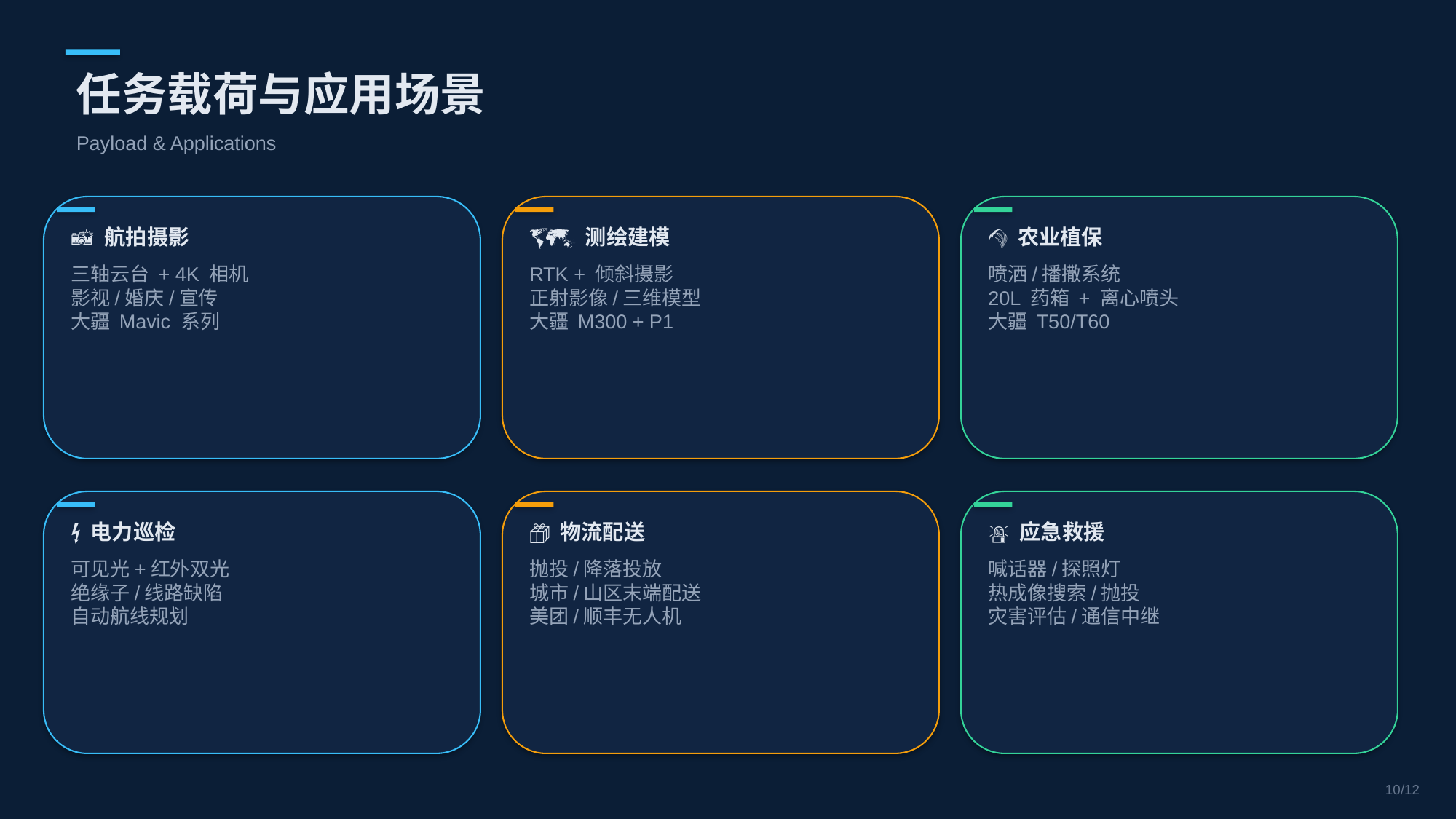

任务载荷与应用场景
Payload & Applications

📸 航拍摄影
🗺️ 测绘建模
🌾 农业植保
三轴云台 + 4K 相机
影视/婚庆/宣传
大疆 Mavic 系列
RTK + 倾斜摄影
正射影像/三维模型
大疆 M300 + P1
喷洒/播撒系统
20L 药箱 + 离心喷头
大疆 T50/T60

⚡ 电力巡检
📦 物流配送
🚨 应急救援
可见光+红外双光
绝缘子/线路缺陷
自动航线规划
抛投/降落投放
城市/山区末端配送
美团/顺丰无人机
喊话器/探照灯
热成像搜索/抛投
灾害评估/通信中继
10/12